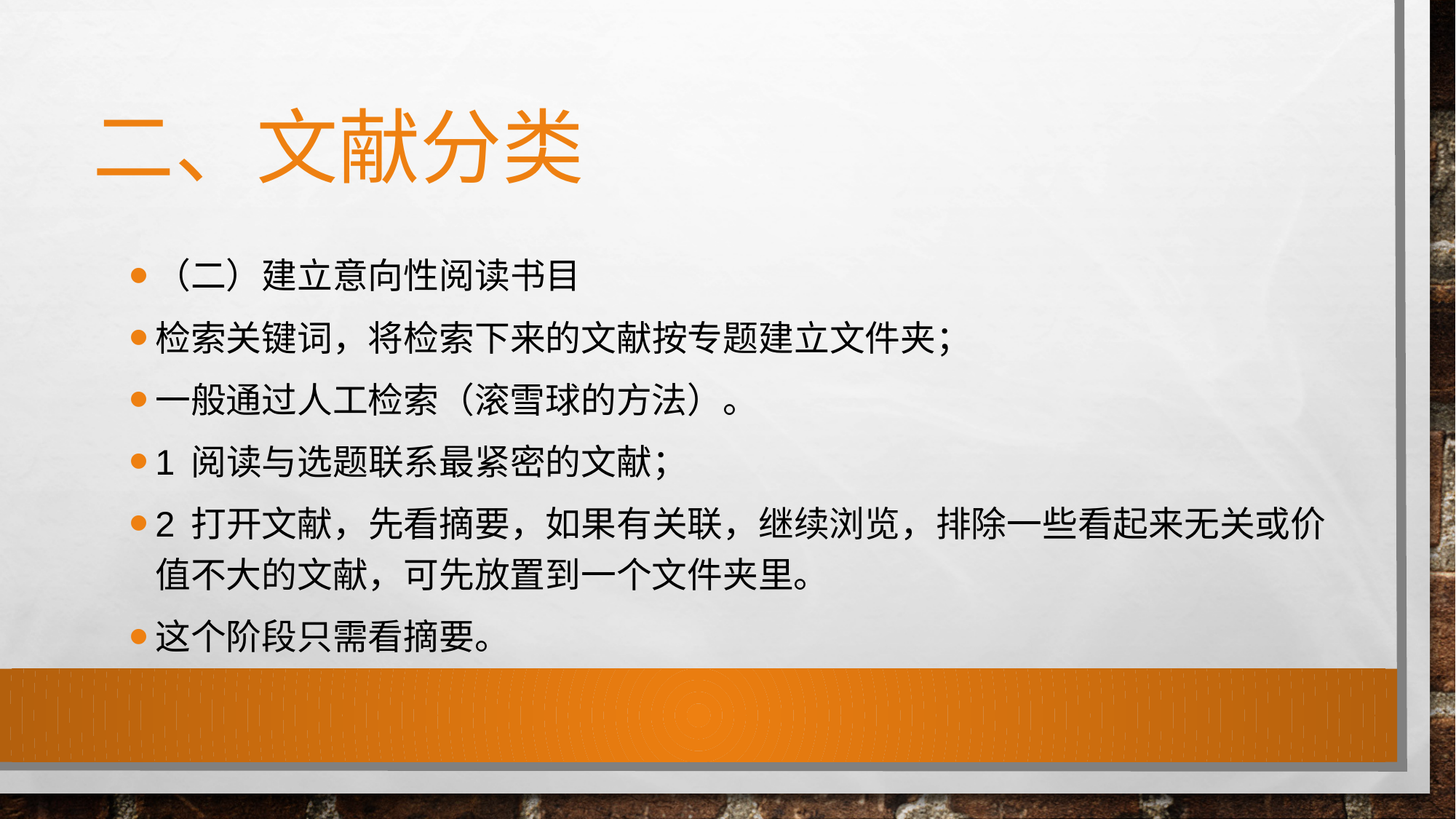

# 二、文献分类
（二）建立意向性阅读书目
检索关键词，将检索下来的文献按专题建立文件夹；
一般通过人工检索（滚雪球的方法）。
1 阅读与选题联系最紧密的文献；
2 打开文献，先看摘要，如果有关联，继续浏览，排除一些看起来无关或价值不大的文献，可先放置到一个文件夹里。
这个阶段只需看摘要。